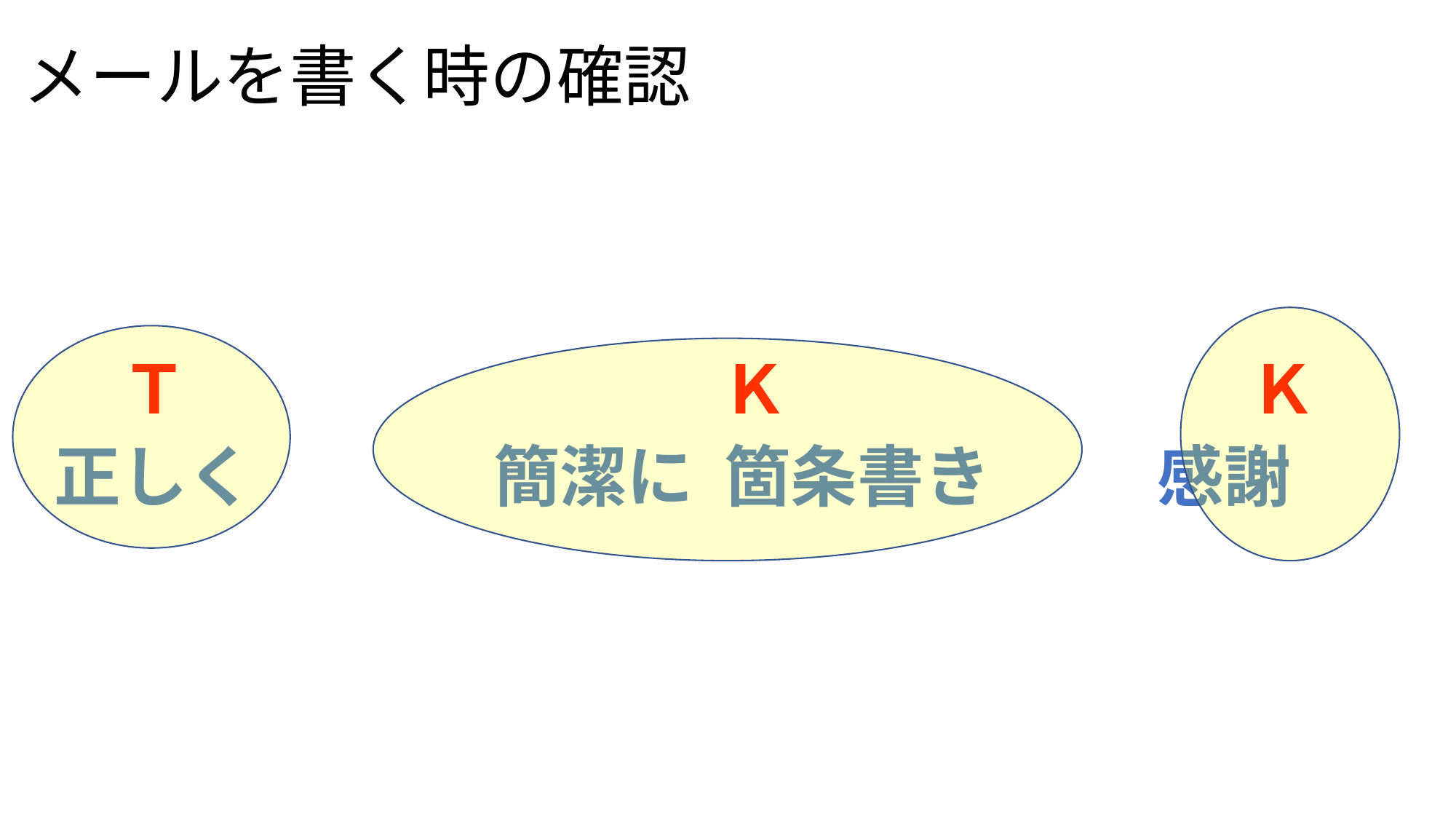

# メールを書く時の確認

 　Ｔ　　　　　　　　Ｋ　　    　　　　Ｋ
 正しく　　       簡潔に  箇条書き           感謝